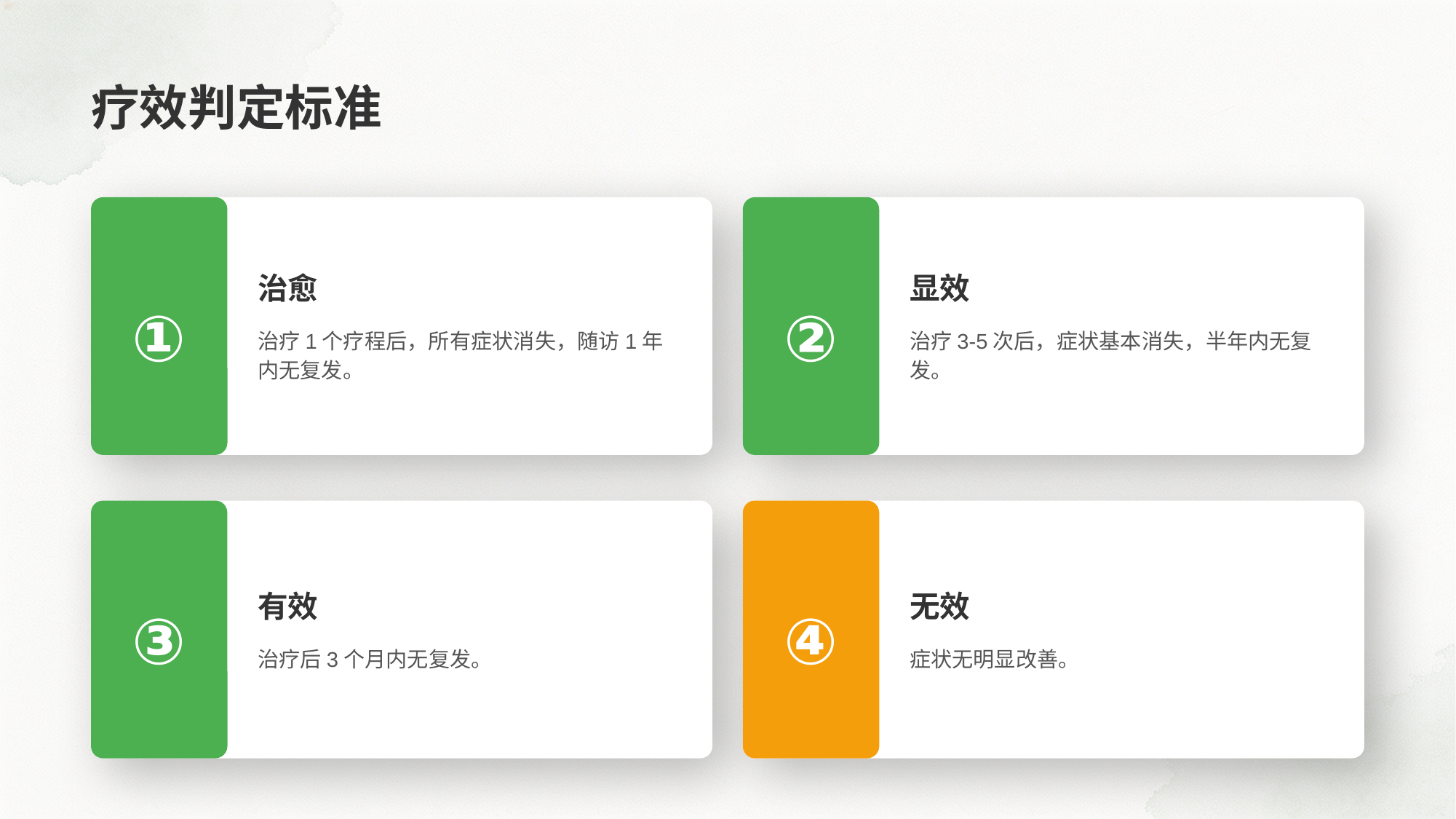

疗效判定标准

治愈
治疗1个疗程后，所有症状消失，随访1年内无复发。
显效
治疗3-5次后，症状基本消失，半年内无复发。
①
②

有效
治疗后3个月内无复发。
无效
症状无明显改善。
③
④